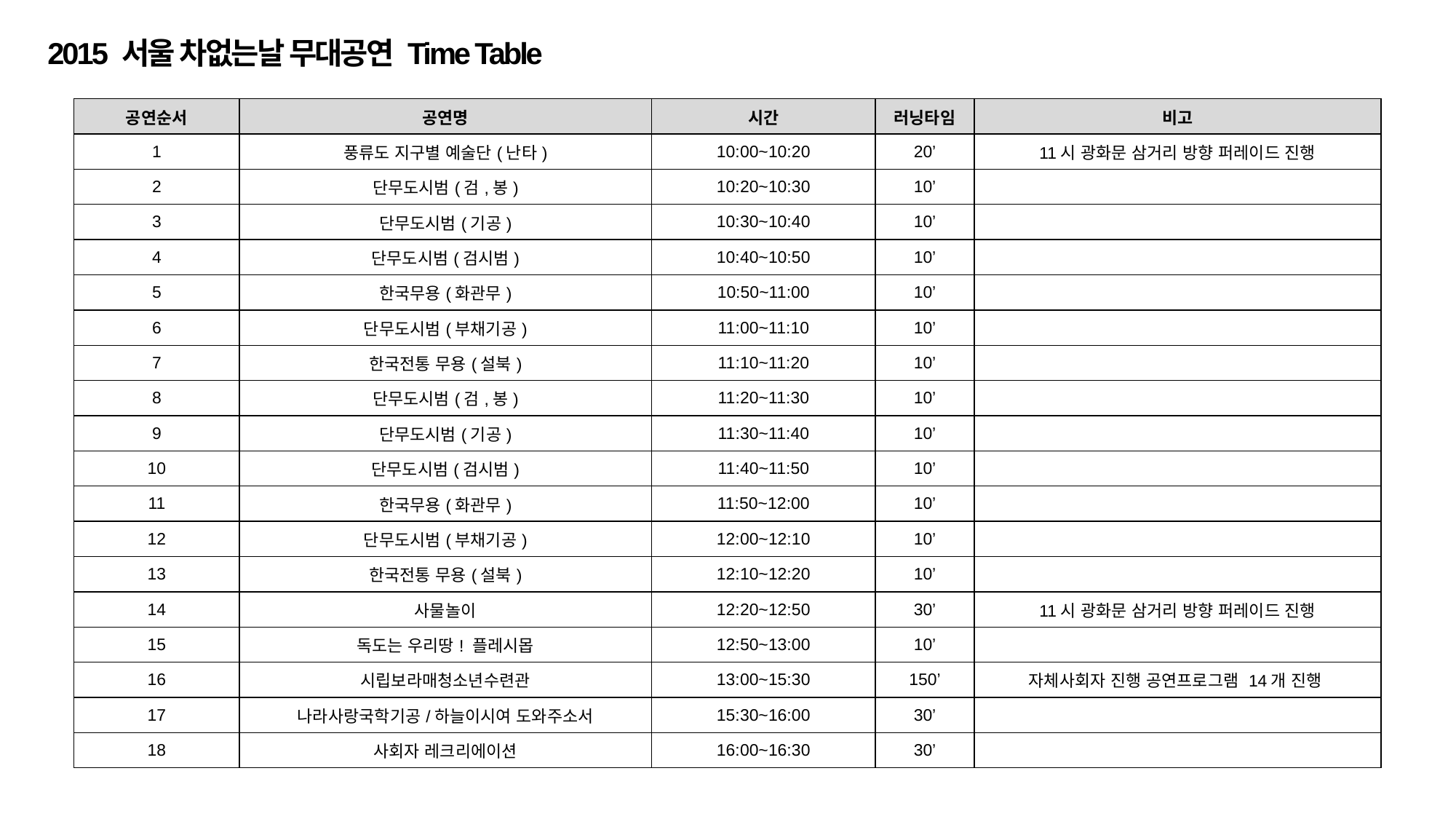

2015 서울 차없는날 무대공연 Time Table
| 공연순서 | 공연명 | 시간 | 러닝타임 | 비고 |
| --- | --- | --- | --- | --- |
| 1 | 풍류도 지구별 예술단(난타) | 10:00~10:20 | 20’ | 11시 광화문 삼거리 방향 퍼레이드 진행 |
| 2 | 단무도시범(검,봉) | 10:20~10:30 | 10’ |  |
| 3 | 단무도시범(기공) | 10:30~10:40 | 10’ |  |
| 4 | 단무도시범(검시범) | 10:40~10:50 | 10’ |  |
| 5 | 한국무용(화관무) | 10:50~11:00 | 10’ |  |
| 6 | 단무도시범(부채기공) | 11:00~11:10 | 10’ |  |
| 7 | 한국전통 무용(설북) | 11:10~11:20 | 10’ |  |
| 8 | 단무도시범(검,봉) | 11:20~11:30 | 10’ |  |
| 9 | 단무도시범(기공) | 11:30~11:40 | 10’ |  |
| 10 | 단무도시범(검시범) | 11:40~11:50 | 10’ |  |
| 11 | 한국무용(화관무) | 11:50~12:00 | 10’ |  |
| 12 | 단무도시범(부채기공) | 12:00~12:10 | 10’ |  |
| 13 | 한국전통 무용(설북) | 12:10~12:20 | 10’ |  |
| 14 | 사물놀이 | 12:20~12:50 | 30’ | 11시 광화문 삼거리 방향 퍼레이드 진행 |
| 15 | 독도는 우리땅! 플레시몹 | 12:50~13:00 | 10’ |  |
| 16 | 시립보라매청소년수련관 | 13:00~15:30 | 150’ | 자체사회자 진행 공연프로그램 14개 진행 |
| 17 | 나라사랑국학기공/하늘이시여 도와주소서 | 15:30~16:00 | 30’ |  |
| 18 | 사회자 레크리에이션 | 16:00~16:30 | 30’ |  |